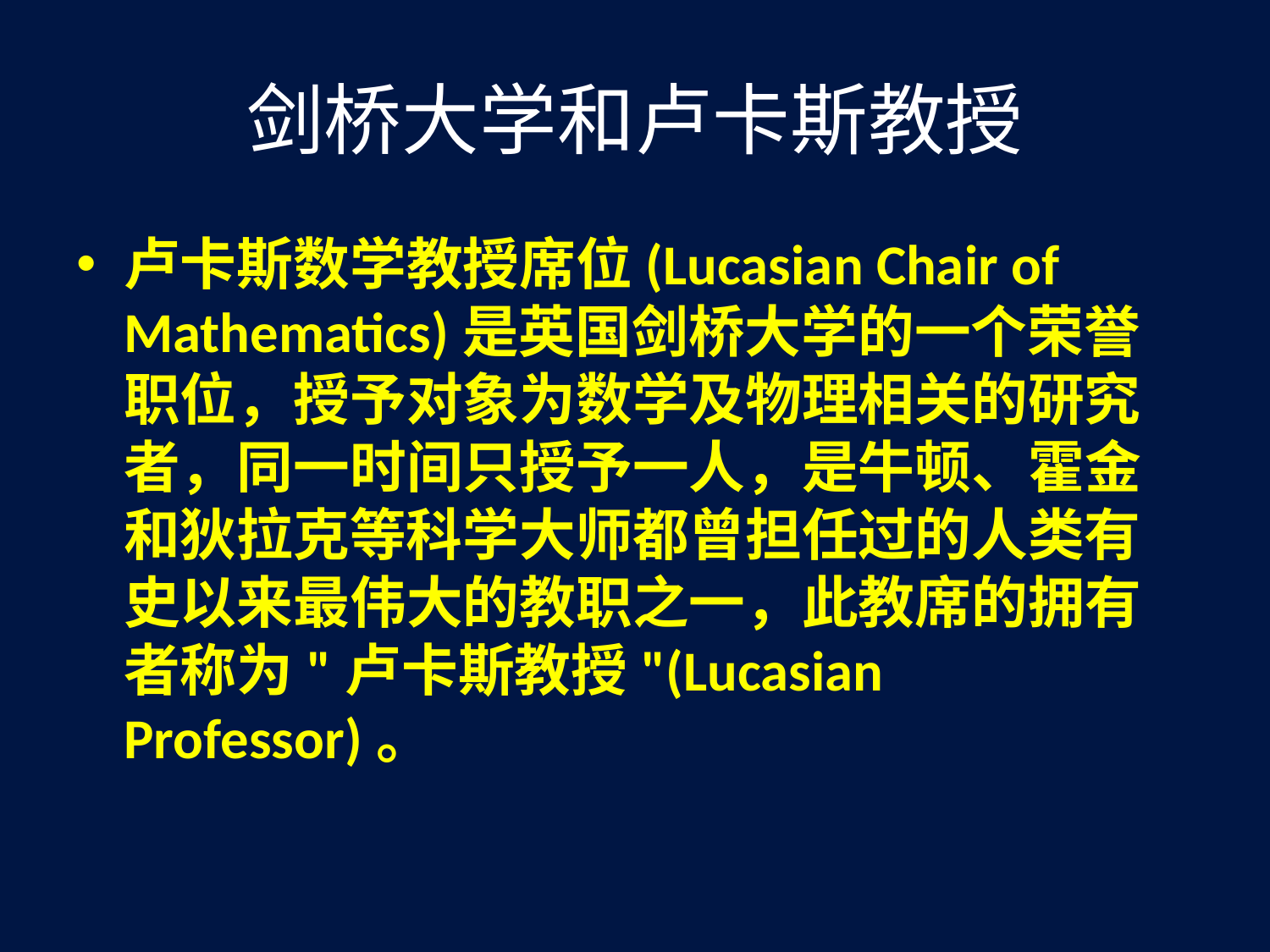

# 剑桥大学和卢卡斯教授
卢卡斯数学教授席位(Lucasian Chair of Mathematics)是英国剑桥大学的一个荣誉职位，授予对象为数学及物理相关的研究者，同一时间只授予一人，是牛顿、霍金和狄拉克等科学大师都曾担任过的人类有史以来最伟大的教职之一，此教席的拥有者称为"卢卡斯教授"(Lucasian Professor)。